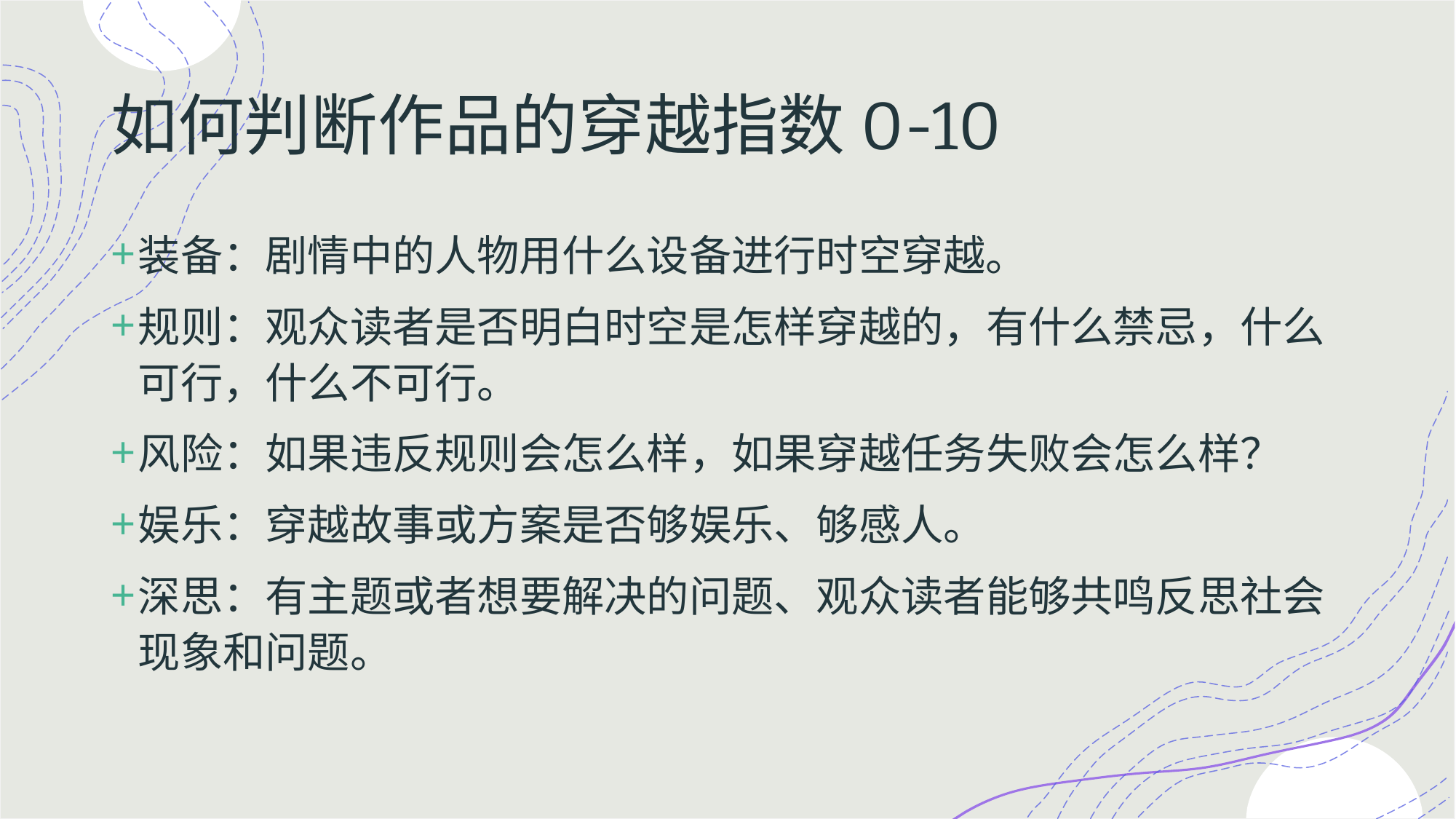

# 如何判断作品的穿越指数0-10
装备：剧情中的人物用什么设备进行时空穿越。
规则：观众读者是否明白时空是怎样穿越的，有什么禁忌，什么可行，什么不可行。
风险：如果违反规则会怎么样，如果穿越任务失败会怎么样？
娱乐：穿越故事或方案是否够娱乐、够感人。
深思：有主题或者想要解决的问题、观众读者能够共鸣反思社会现象和问题。